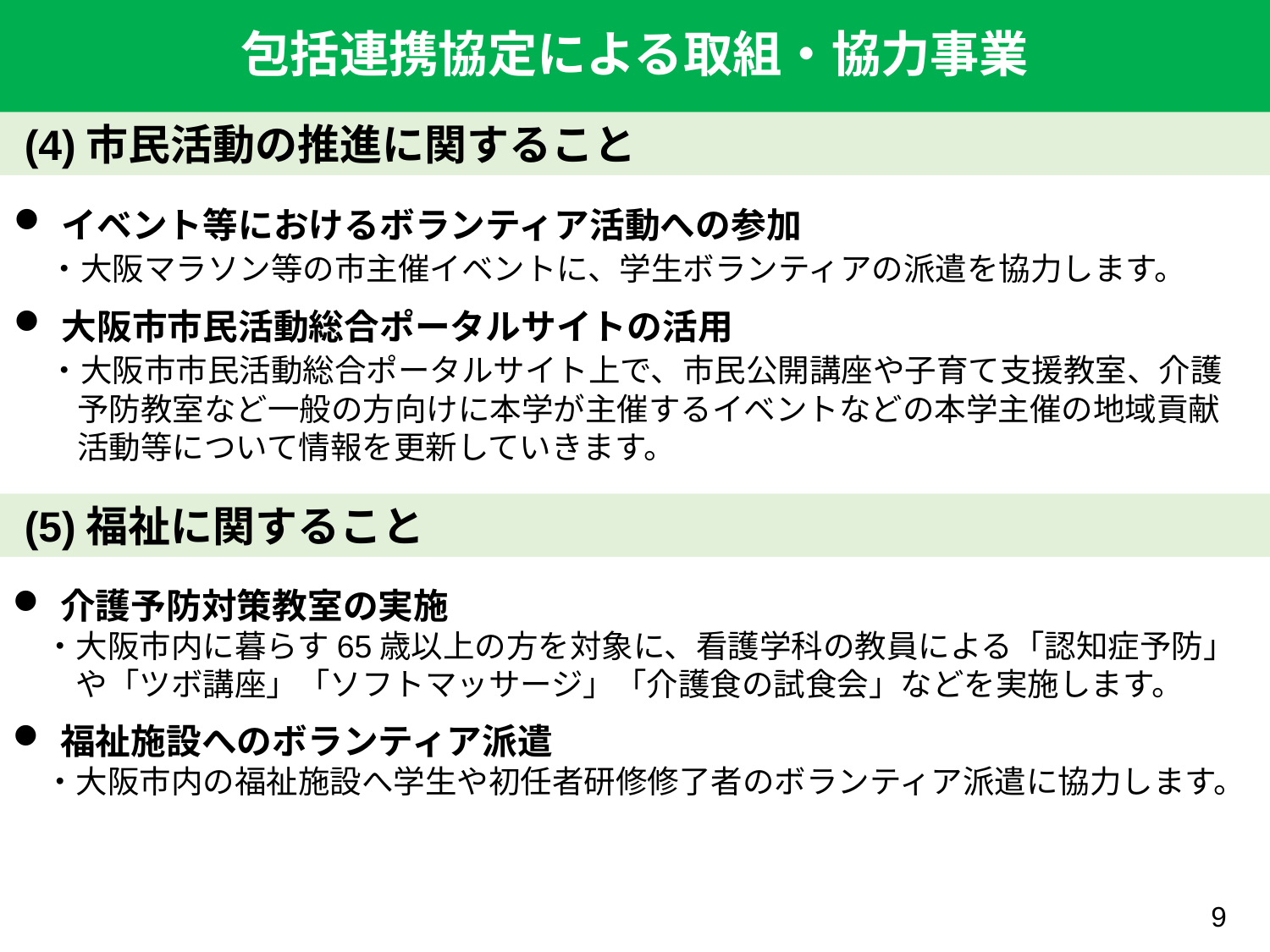

包括連携協定による取組・協力事業
包括連携協定による取組・協力事業
 (4)市民活動の推進に関すること

イベント等におけるボランティア活動への参加
　・大阪マラソン等の市主催イベントに、学生ボランティアの派遣を協力します。

大阪市市民活動総合ポータルサイトの活用
　・大阪市市民活動総合ポータルサイト上で、市民公開講座や子育て支援教室、介護
　　予防教室など一般の方向けに本学が主催するイベントなどの本学主催の地域貢献
　　活動等について情報を更新していきます。
 (5)福祉に関すること
介護予防対策教室の実施
　・大阪市内に暮らす65歳以上の方を対象に、看護学科の教員による「認知症予防」
　　や「ツボ講座」「ソフトマッサージ」「介護食の試食会」などを実施します。

福祉施設へのボランティア派遣
　・大阪市内の福祉施設へ学生や初任者研修修了者のボランティア派遣に協力します。
9